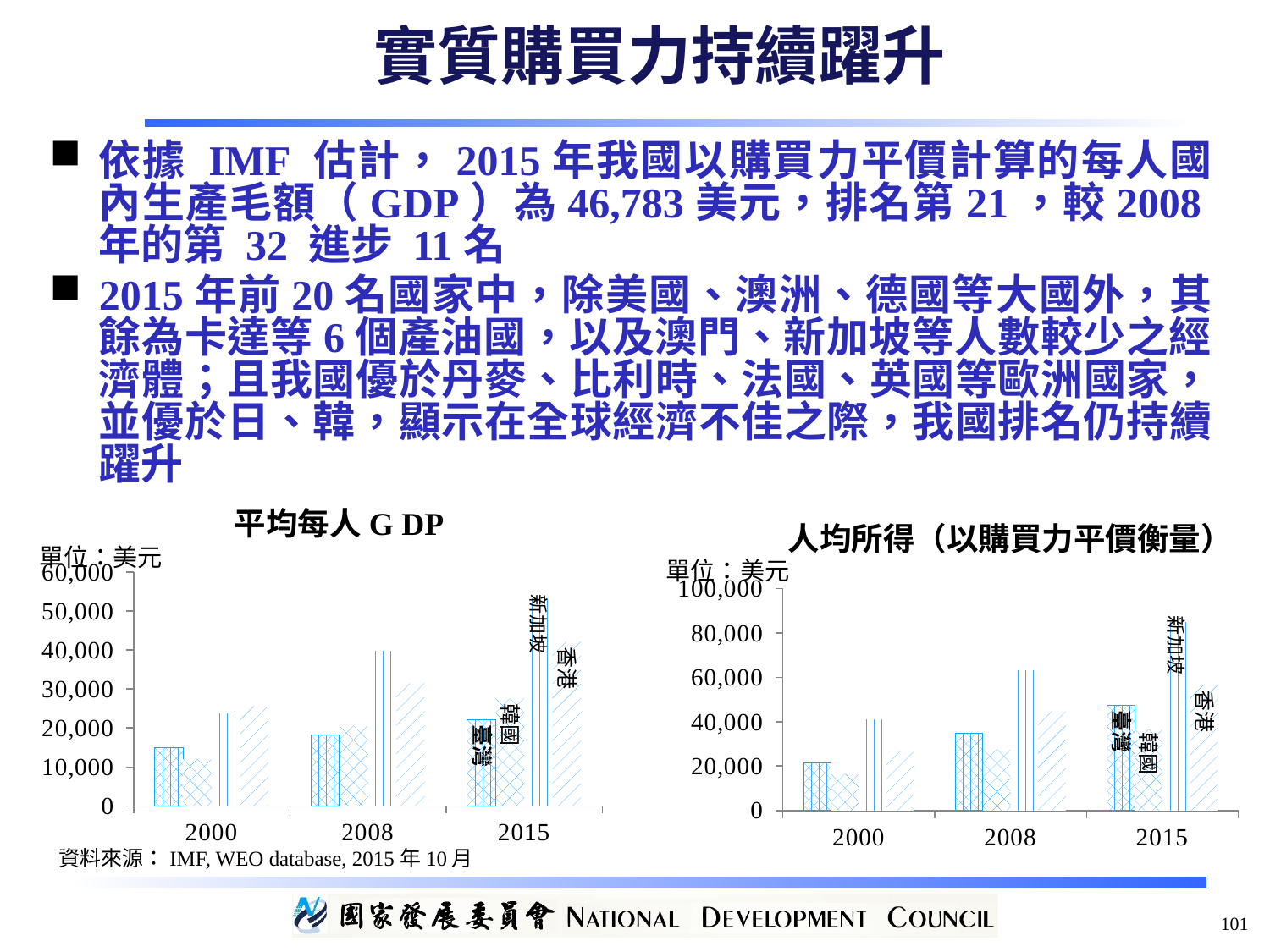

實質購買力持續躍升
依據 IMF 估計，2015年我國以購買力平價計算的每人國內生產毛額（GDP）為46,783美元，排名第21，較2008年的第 32 進步 11名
2015年前20名國家中，除美國、澳洲、德國等大國外，其餘為卡達等6個產油國，以及澳門、新加坡等人數較少之經濟體；且我國優於丹麥、比利時、法國、英國等歐洲國家，並優於日、韓，顯示在全球經濟不佳之際，我國排名仍持續躍升
平均每人G DP
單位：美元
人均所得（以購買力平價衡量）
單位：美元

### Chart

| Category | 臺灣 | 韓國 | 新加坡 | 香港 |
|---|---|---|---|---|
| 2000 | 14876.879 | 11946.77 | 23793.284 | 25578.304 |
| 2008 | 18102.946 | 20474.887 | 39722.148 | 31488.09 |
| 2015 | 22082.794 | 27512.894 | 53224.269 | 42096.882 |

### Chart

| Category | 臺灣 | 韓國 | 新加坡 | 香港 |
|---|---|---|---|---|
| 2000 | 21590.452 | 16452.392 | 40949.625 | 26775.854 |
| 2008 | 34936.458 | 27522.982 | 63394.306 | 44760.959 |
| 2015 | 47407.202 | 36528.386 | 84900.802 | 56689.148 |
資料來源：IMF, WEO database, 2015年10月
101